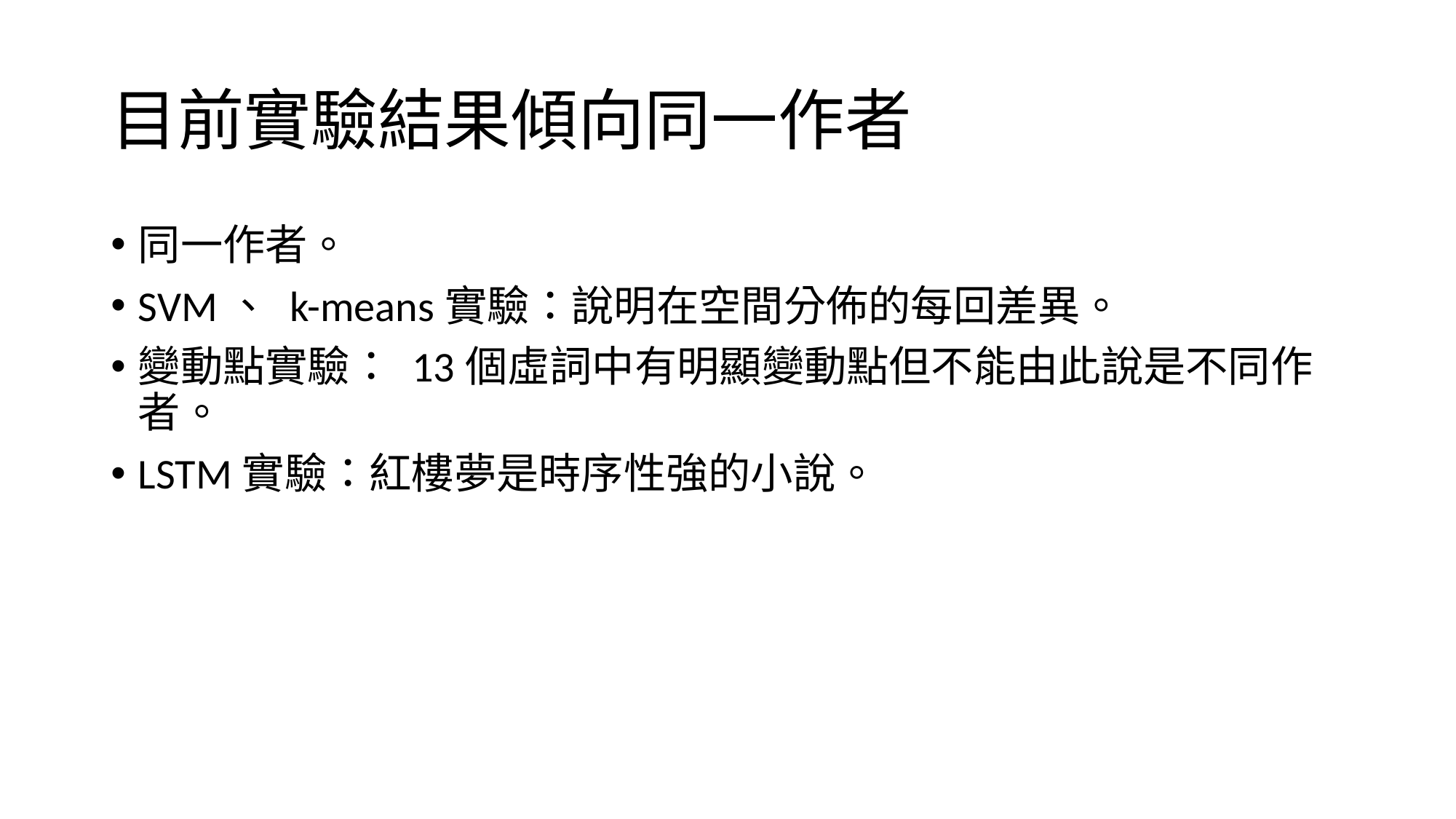

# 目前實驗結果傾向同一作者
同一作者。
SVM、 k-means實驗：說明在空間分佈的每回差異。
變動點實驗： 13個虛詞中有明顯變動點但不能由此說是不同作者。
LSTM實驗：紅樓夢是時序性強的小說。